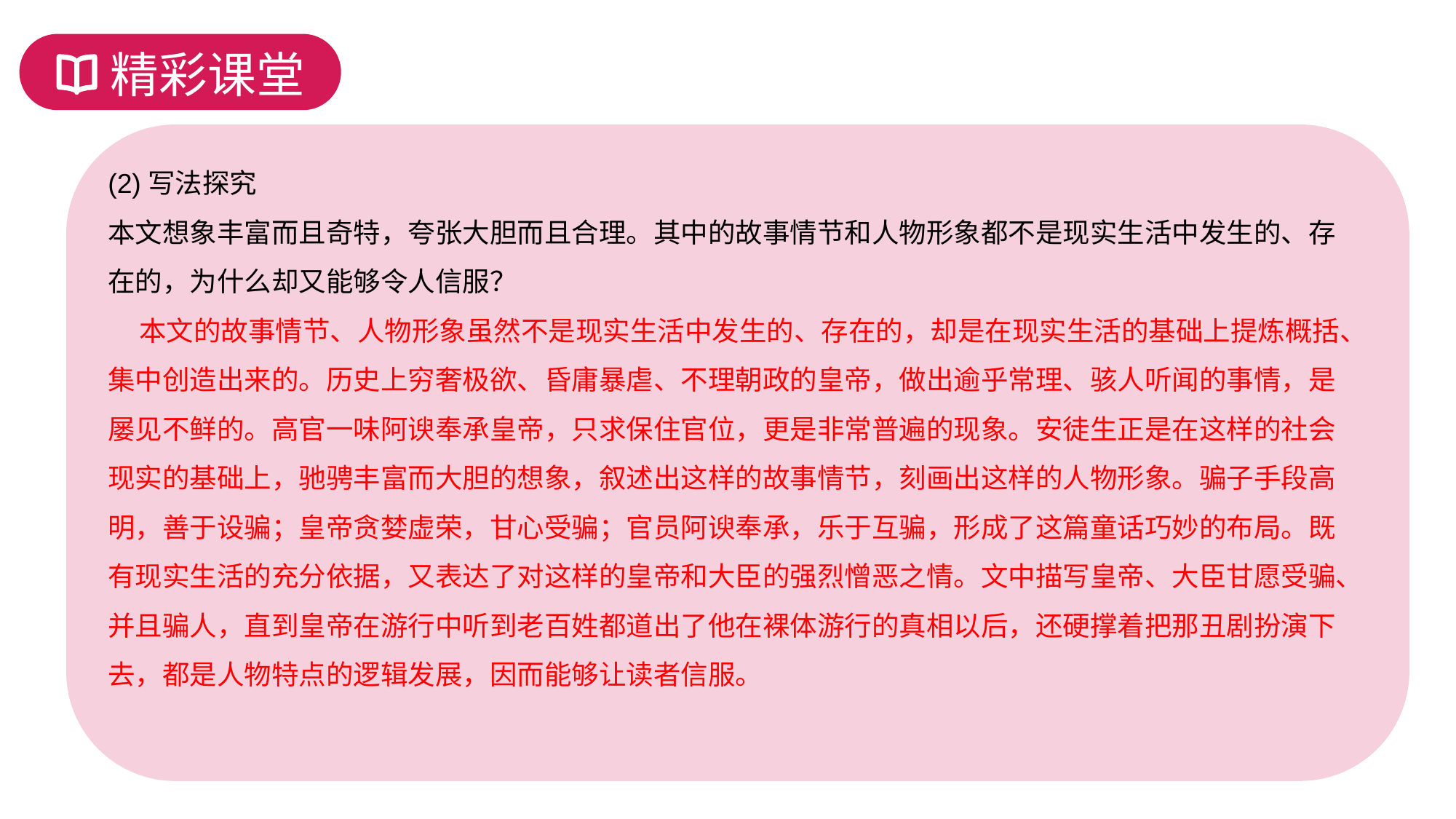

精彩课堂

(2)写法探究
本文想象丰富而且奇特，夸张大胆而且合理。其中的故事情节和人物形象都不是现实生活中发生的、存在的，为什么却又能够令人信服？
    本文的故事情节、人物形象虽然不是现实生活中发生的、存在的，却是在现实生活的基础上提炼概括、集中创造出来的。历史上穷奢极欲、昏庸暴虐、不理朝政的皇帝，做出逾乎常理、骇人听闻的事情，是屡见不鲜的。高官一味阿谀奉承皇帝，只求保住官位，更是非常普遍的现象。安徒生正是在这样的社会现实的基础上，驰骋丰富而大胆的想象，叙述出这样的故事情节，刻画出这样的人物形象。骗子手段高明，善于设骗；皇帝贪婪虚荣，甘心受骗；官员阿谀奉承，乐于互骗，形成了这篇童话巧妙的布局。既有现实生活的充分依据，又表达了对这样的皇帝和大臣的强烈憎恶之情。文中描写皇帝、大臣甘愿受骗、并且骗人，直到皇帝在游行中听到老百姓都道出了他在裸体游行的真相以后，还硬撑着把那丑剧扮演下去，都是人物特点的逻辑发展，因而能够让读者信服。